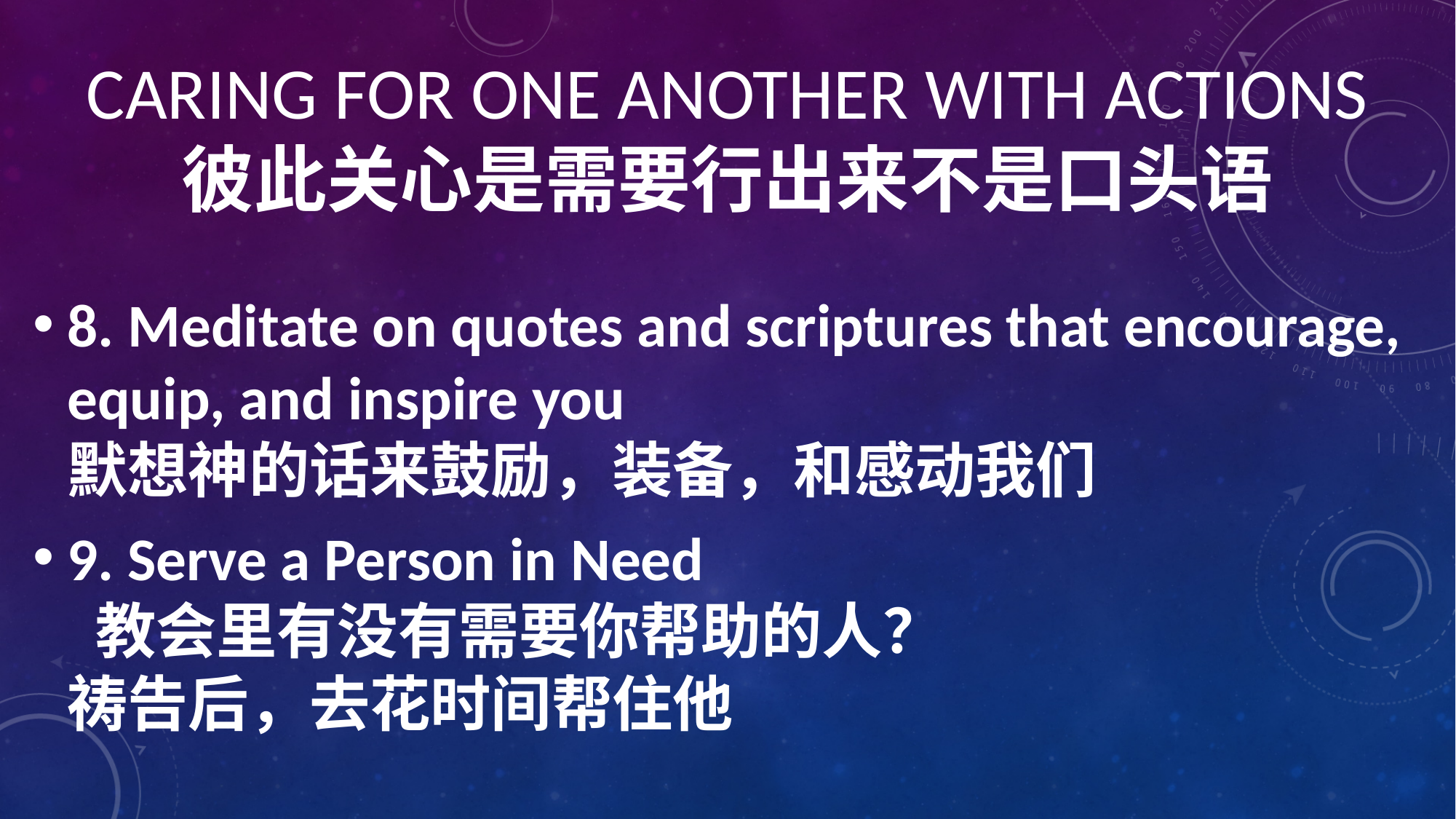

# caring for one another with actions 彼此关心是需要行出来不是口头语
8. Meditate on quotes and scriptures that encourage, equip, and inspire you                                                          默想神的话来鼓励，装备，和感动我们
9. Serve a Person in Need                                                         教会里有没有需要你帮助的人？                                    祷告后，去花时间帮住他